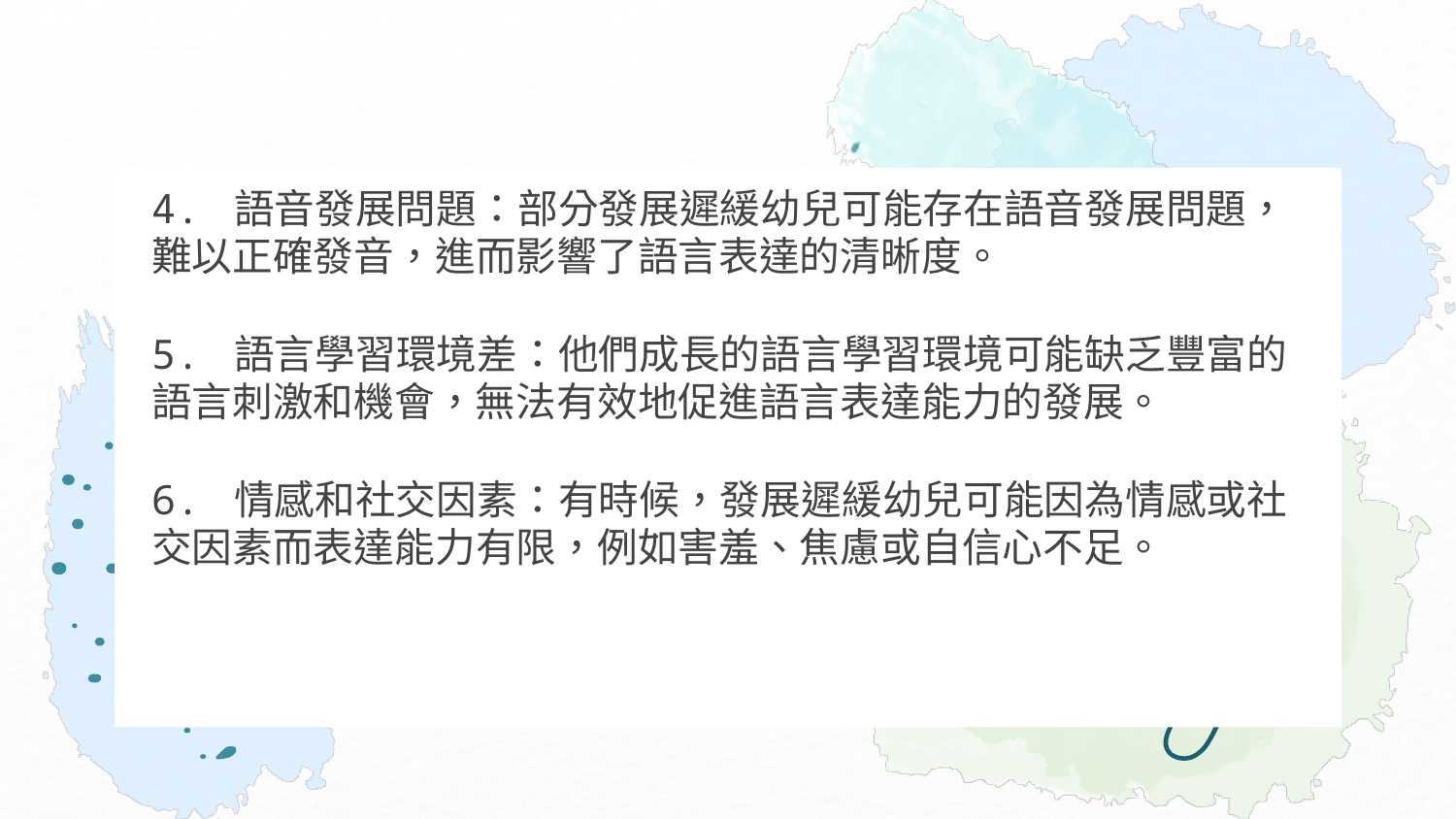

#
4. 語音發展問題：部分發展遲緩幼兒可能存在語音發展問題，難以正確發音，進而影響了語言表達的清晰度。

5. 語言學習環境差：他們成長的語言學習環境可能缺乏豐富的語言刺激和機會，無法有效地促進語言表達能力的發展。

6. 情感和社交因素：有時候，發展遲緩幼兒可能因為情感或社交因素而表達能力有限，例如害羞、焦慮或自信心不足。